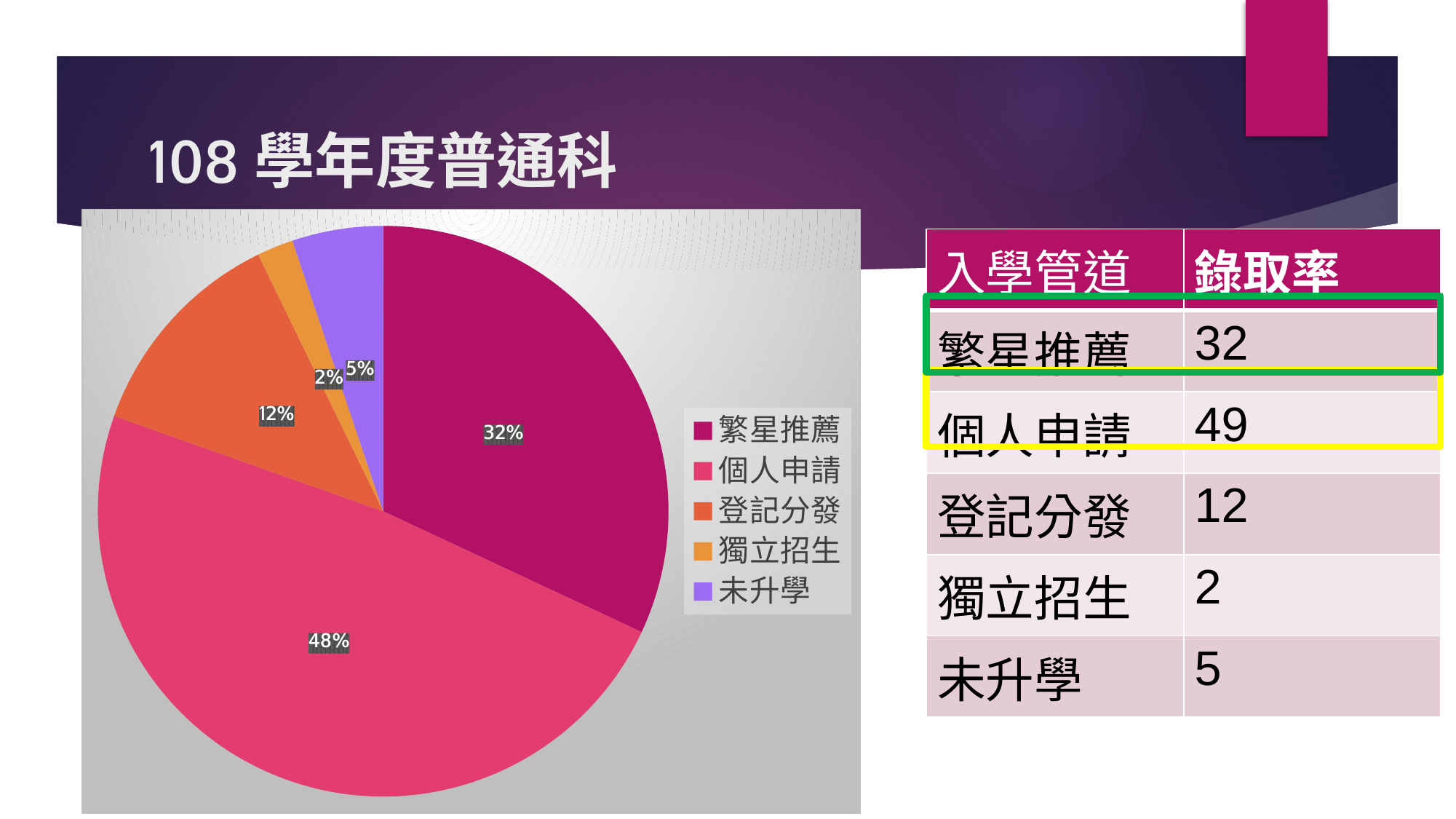

# 108學年度普通科

### Chart

| Category | 普通科% |
|---|---|
| 繁星推薦 | 31.0 |
| 個人申請 | 47.0 |
| 登記分發 | 12.0 |
| 獨立招生 | 2.0 |
| 未升學 | 5.0 |
| 入學管道 | 錄取率 |
| --- | --- |
| 繁星推薦 | 32 |
| 個人申請 | 49 |
| 登記分發 | 12 |
| 獨立招生 | 2 |
| 未升學 | 5 |